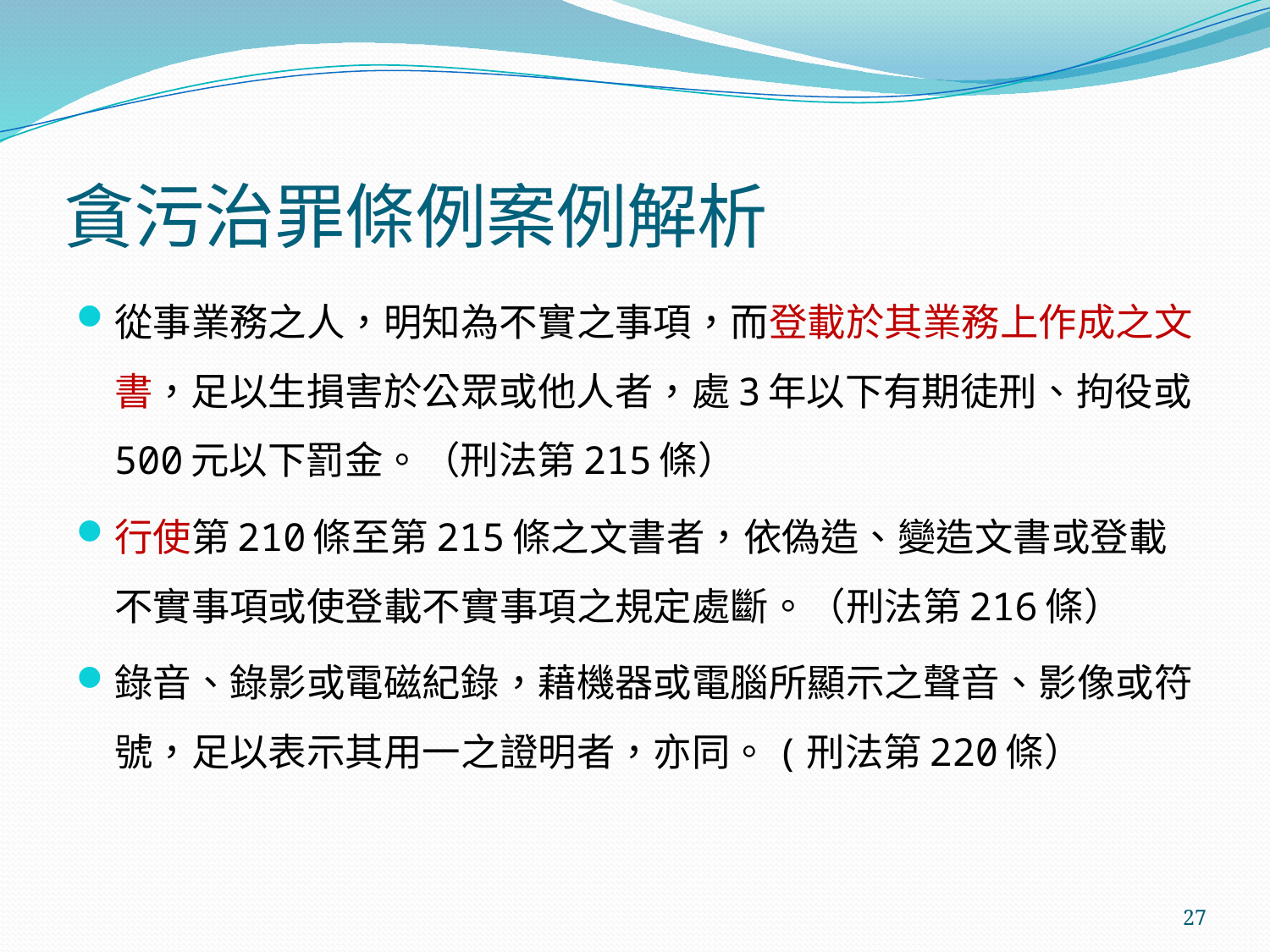

# 貪污治罪條例案例解析
從事業務之人，明知為不實之事項，而登載於其業務上作成之文書，足以生損害於公眾或他人者，處3年以下有期徒刑、拘役或500元以下罰金。（刑法第215條）
行使第210條至第215條之文書者，依偽造、變造文書或登載不實事項或使登載不實事項之規定處斷。（刑法第216條）
錄音、錄影或電磁紀錄，藉機器或電腦所顯示之聲音、影像或符號，足以表示其用一之證明者，亦同。(刑法第220條）

27